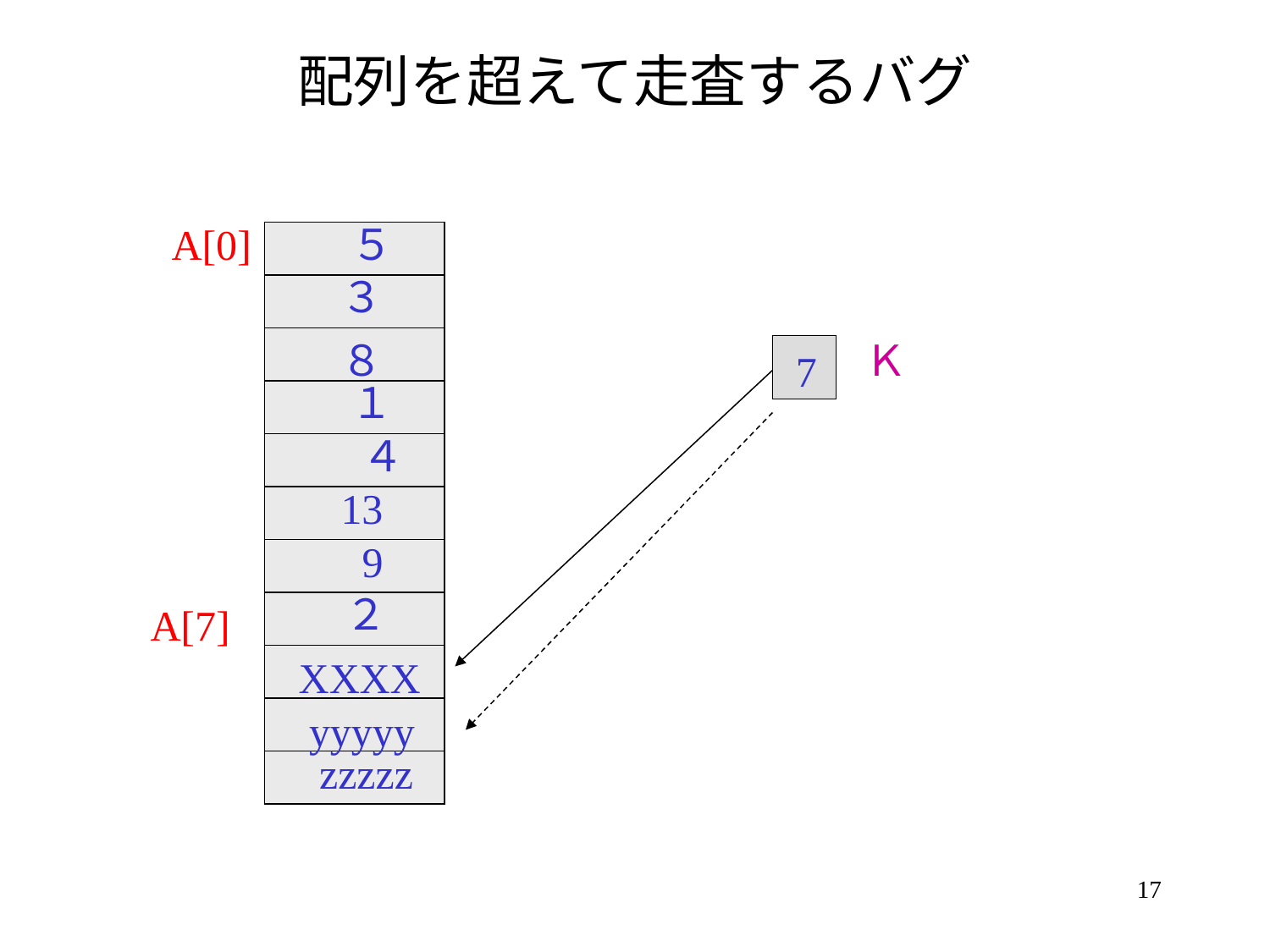

# 配列を超えて走査するバグ
A[0]
５

３
８
Ｋ

7
１

４
13
9
２
A[7]
XXXX
yyyyy
zzzzz
17